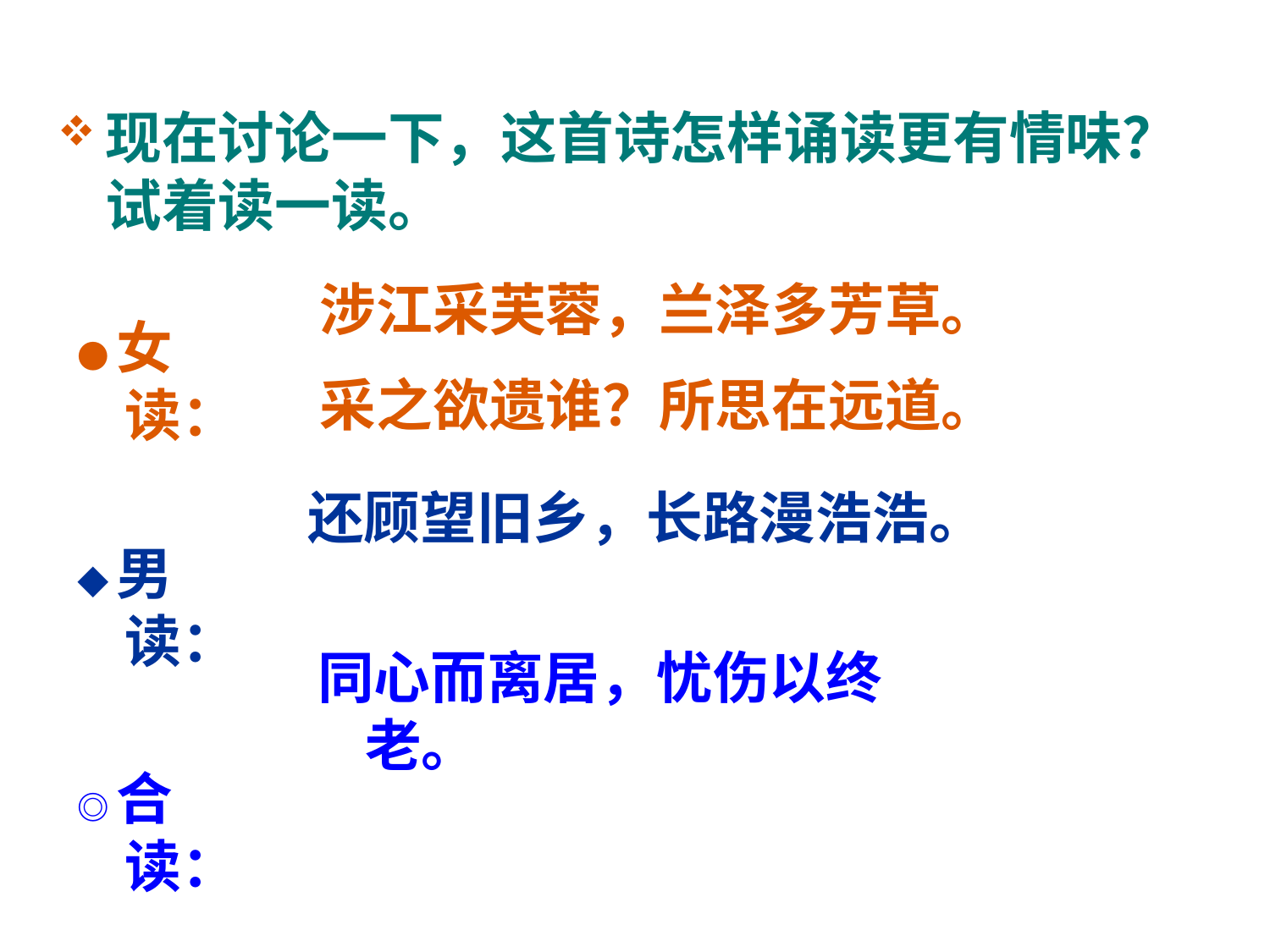

现在讨论一下，这首诗怎样诵读更有情味？试着读一读。
涉江采芙蓉，兰泽多芳草。
采之欲遗谁？所思在远道。
●女读：

◆男读：

◎合读：
还顾望旧乡，长路漫浩浩。
同心而离居，忧伤以终老。